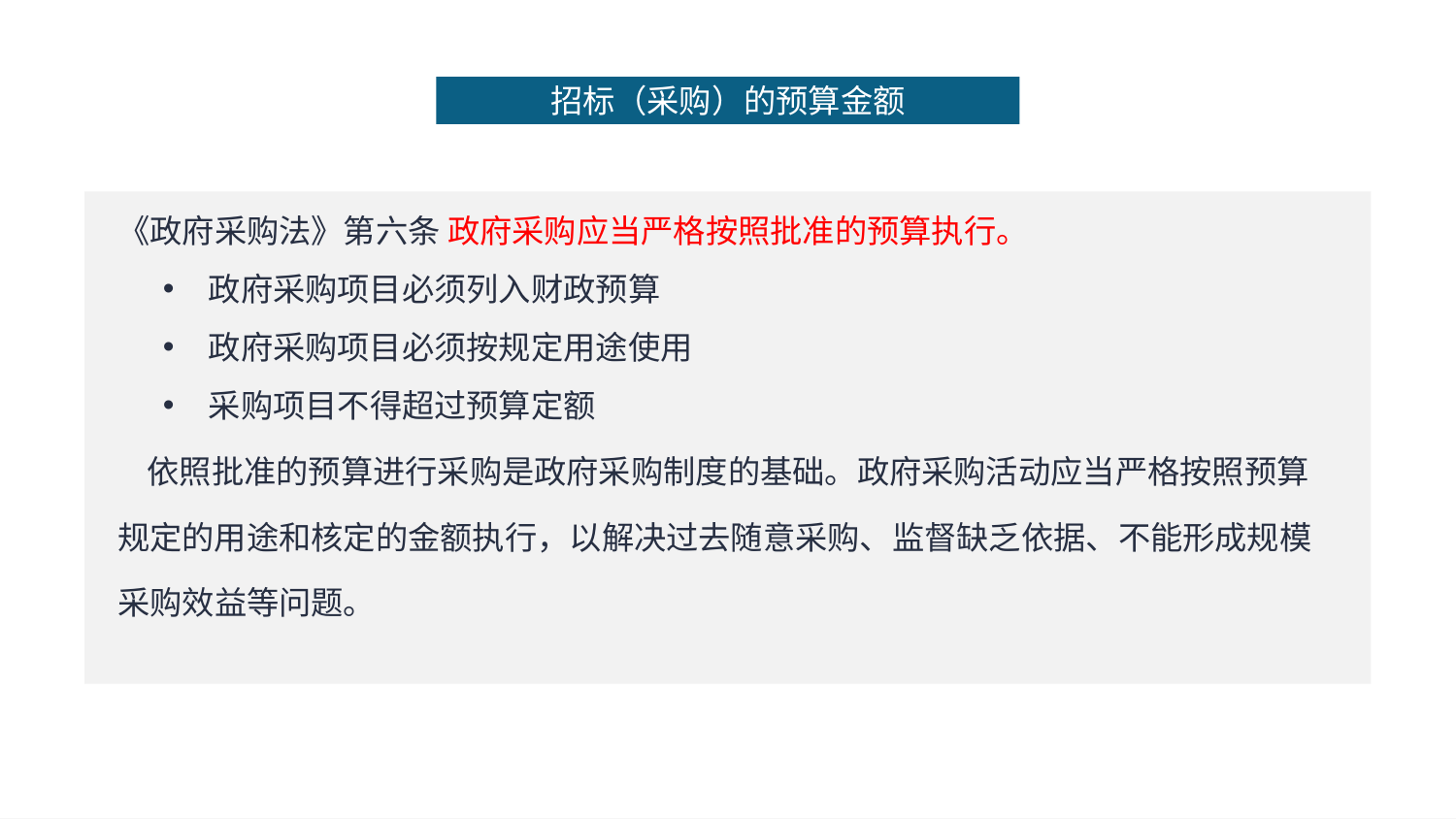

招标（采购）的预算金额

《政府采购法》第六条 政府采购应当严格按照批准的预算执行。
政府采购项目必须列入财政预算
政府采购项目必须按规定用途使用
采购项目不得超过预算定额
   依照批准的预算进行采购是政府采购制度的基础。政府采购活动应当严格按照预算规定的用途和核定的金额执行，以解决过去随意采购、监督缺乏依据、不能形成规模采购效益等问题。